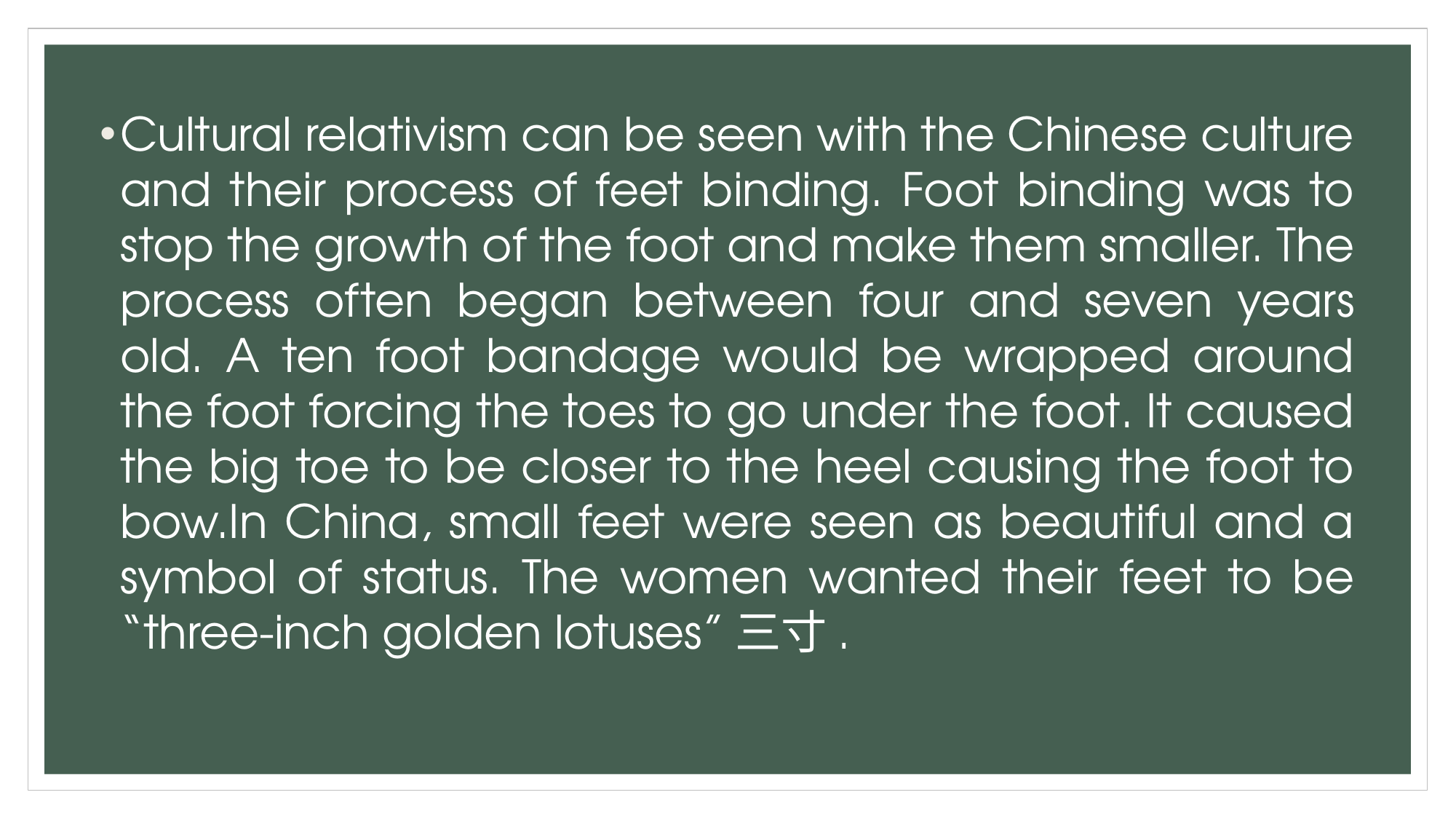

Cultural relativism can be seen with the Chinese culture and their process of feet binding. Foot binding was to stop the growth of the foot and make them smaller. The process often began between four and seven years old. A ten foot bandage would be wrapped around the foot forcing the toes to go under the foot. It caused the big toe to be closer to the heel causing the foot to bow.In China, small feet were seen as beautiful and a symbol of status. The women wanted their feet to be “three-inch golden lotuses”三寸.